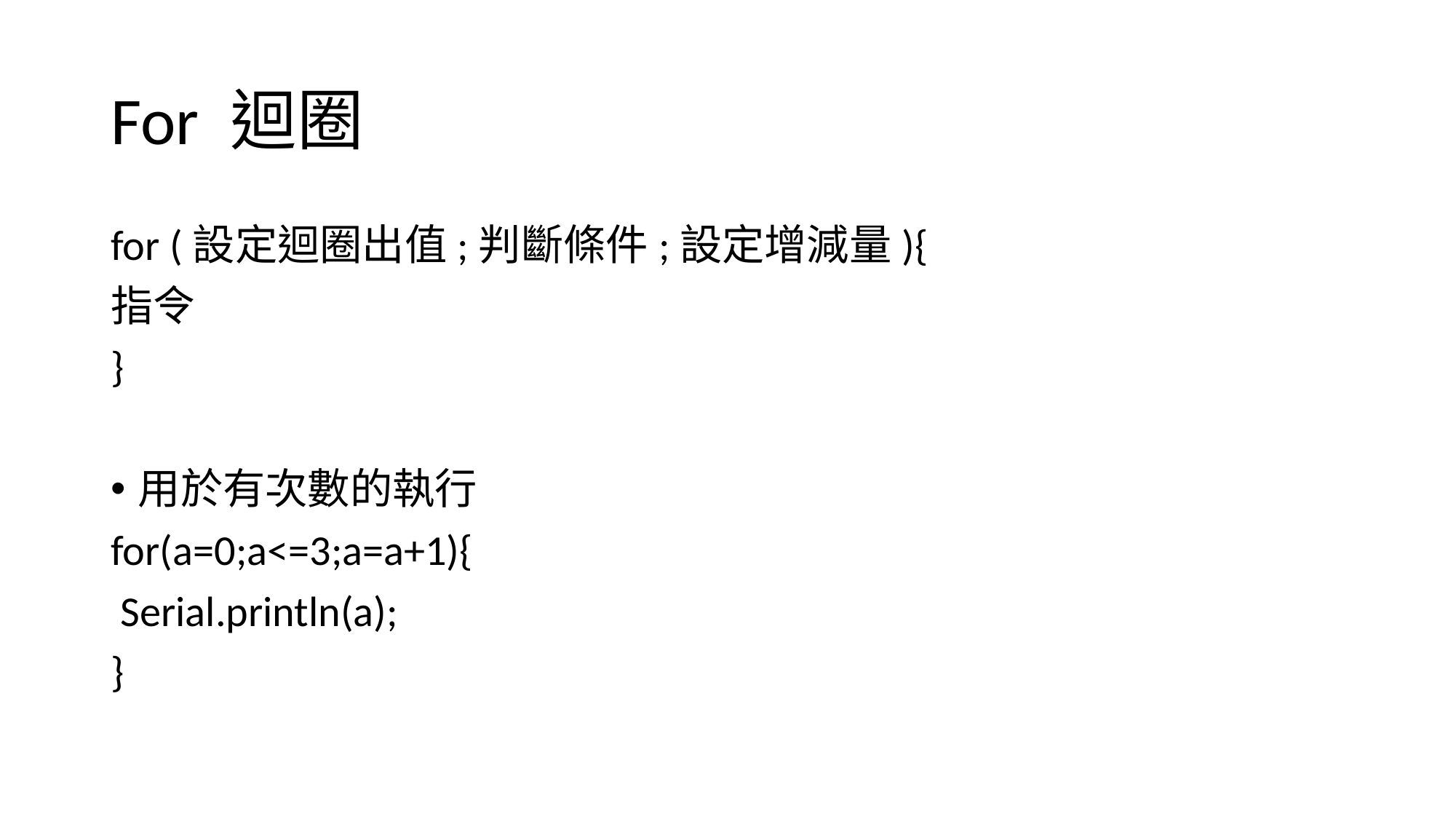

# For 迴圈
for (設定迴圈出值;判斷條件;設定增減量){
指令
}

用於有次數的執行
for(a=0;a<=3;a=a+1){
 Serial.println(a);
}